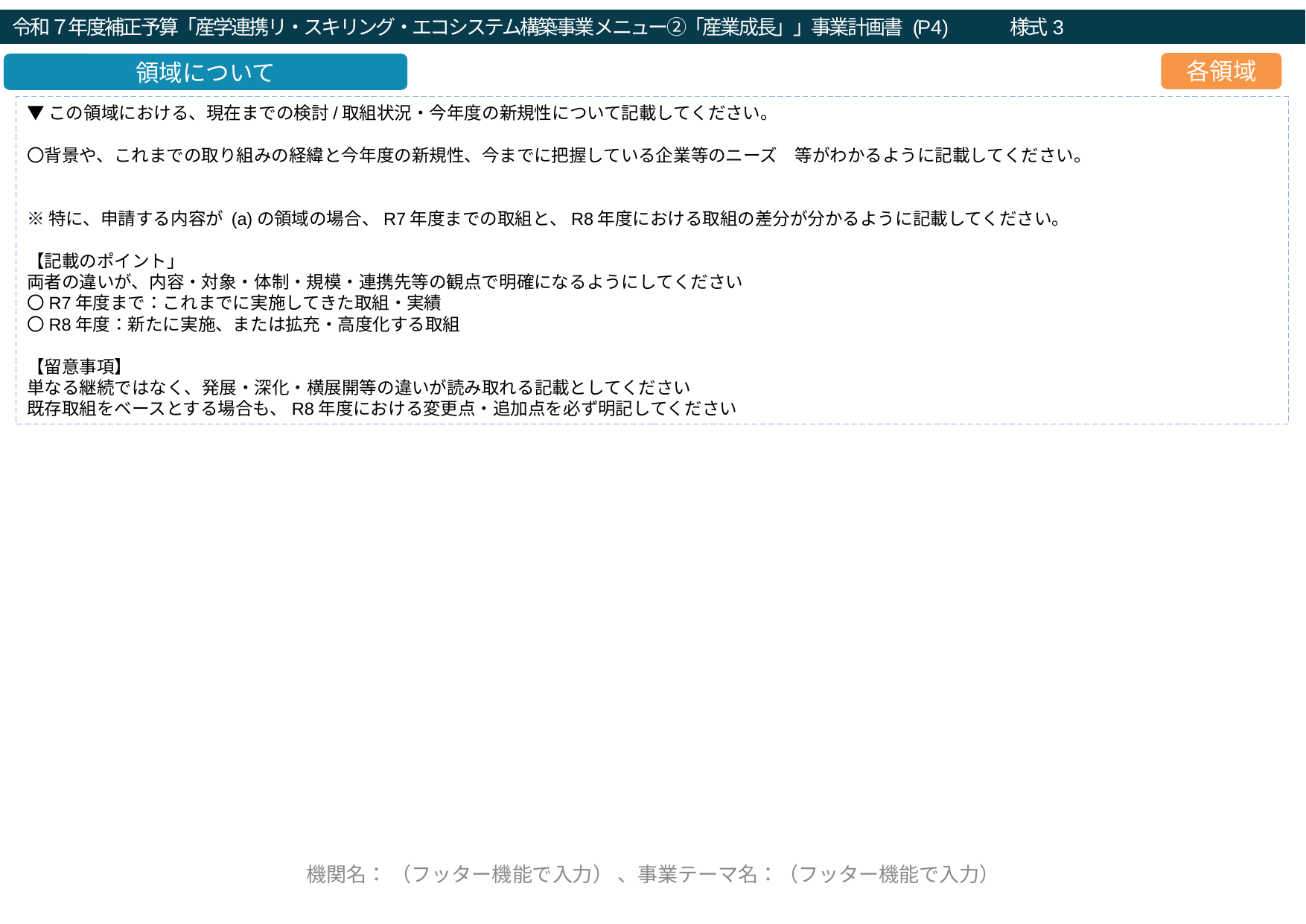

令和７年度補正予算「産学連携リ・スキリング・エコシステム構築事業メニュー②「産業成長」」事業計画書 (P4)　　　様式3
令和２年度「就職・転職支援のための大学リカレント教育推進事業（就職・転職支援のためのリカレント教育プログラムの開発・実施）」企画提案書（a：求職支援）(P4)
各領域
領域について
▼この領域における、現在までの検討/取組状況・今年度の新規性について記載してください。

〇背景や、これまでの取り組みの経緯と今年度の新規性、今までに把握している企業等のニーズ　等がわかるように記載してください。

※特に、申請する内容が (a)の領域の場合、R7年度までの取組と、R8年度における取組の差分が分かるように記載してください。

【記載のポイント」
両者の違いが、内容・対象・体制・規模・連携先等の観点で明確になるようにしてください
〇R7年度まで：これまでに実施してきた取組・実績
〇R8年度：新たに実施、または拡充・高度化する取組

【留意事項】
単なる継続ではなく、発展・深化・横展開等の違いが読み取れる記載としてください
既存取組をベースとする場合も、R8年度における変更点・追加点を必ず明記してください
←フッターを以後のページ全てに必ず記入
機関名： （フッター機能で入力） 、事業テーマ名：（フッター機能で入力）